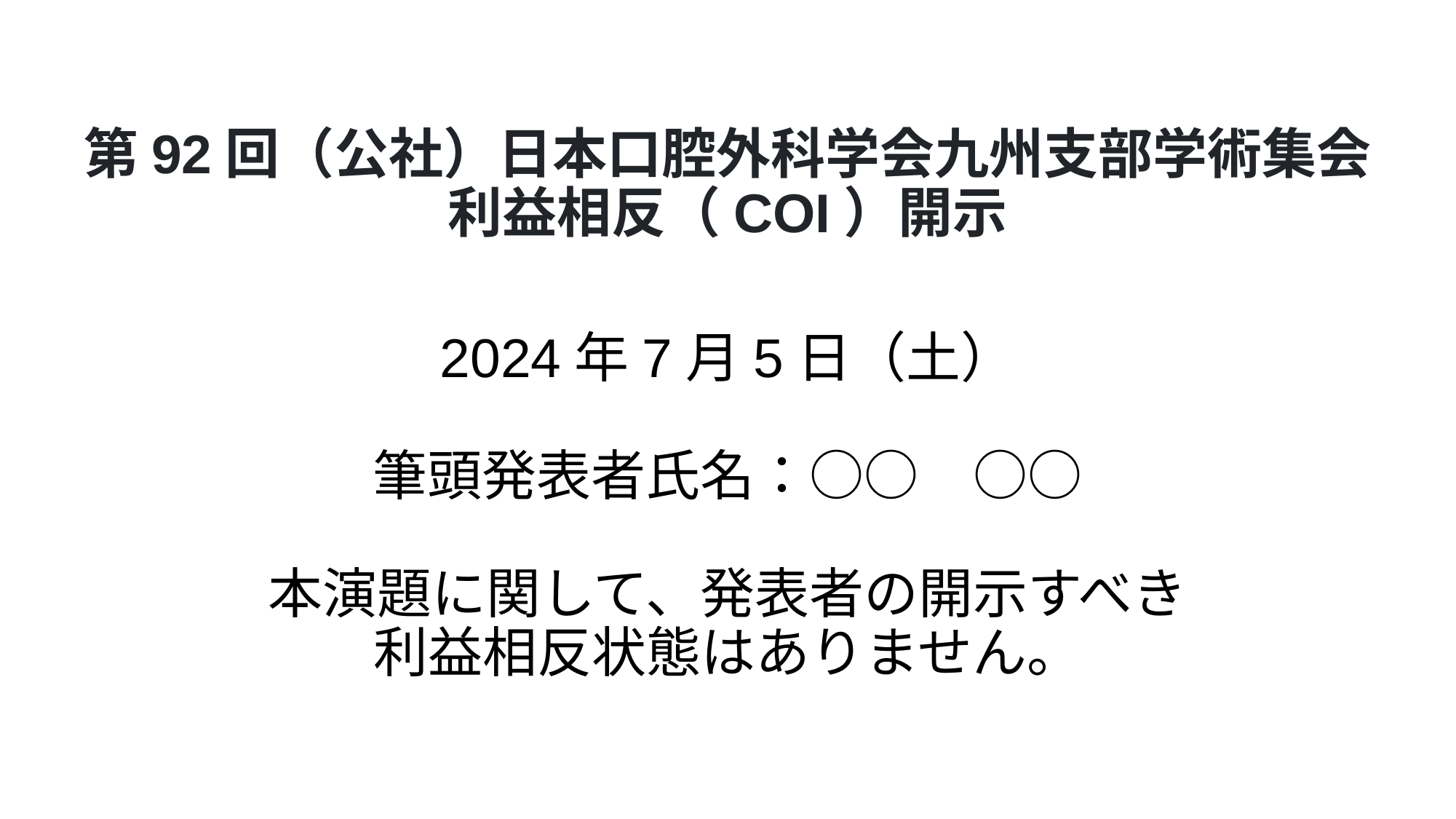

# 第92回（公社）日本口腔外科学会九州支部学術集会 利益相反（COI）開示
2024年7月5日（土）
筆頭発表者氏名：○○　○○
本演題に関して、発表者の開示すべき
利益相反状態はありません。